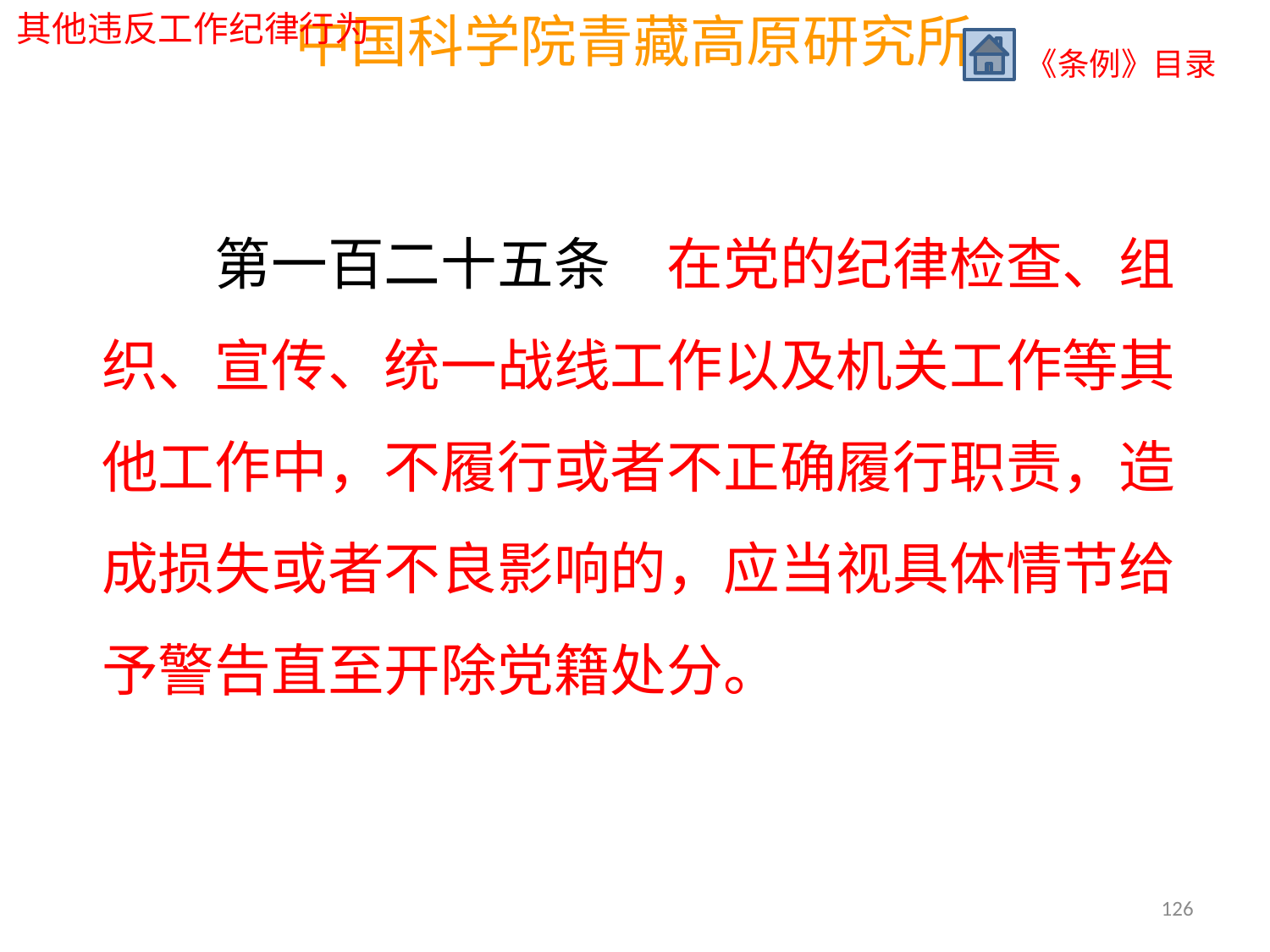

其他违反工作纪律行为

《条例》目录
　　第一百二十五条　在党的纪律检查、组织、宣传、统一战线工作以及机关工作等其他工作中，不履行或者不正确履行职责，造成损失或者不良影响的，应当视具体情节给予警告直至开除党籍处分。
126